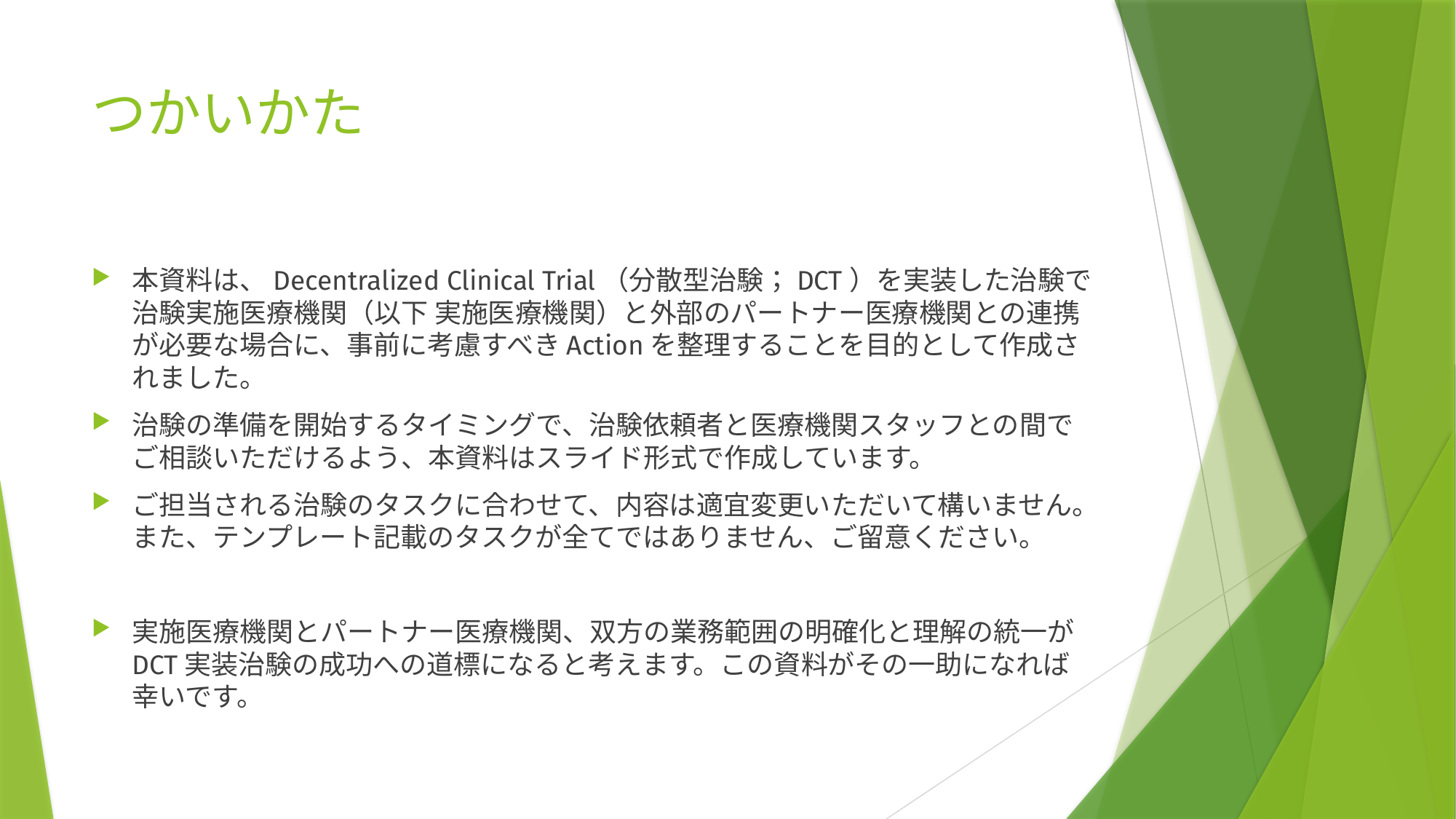

# つかいかた
本資料は、Decentralized Clinical Trial（分散型治験；DCT）を実装した治験で治験実施医療機関（以下 実施医療機関）と外部のパートナー医療機関との連携が必要な場合に、事前に考慮すべきActionを整理することを目的として作成されました。
治験の準備を開始するタイミングで、治験依頼者と医療機関スタッフとの間でご相談いただけるよう、本資料はスライド形式で作成しています。
ご担当される治験のタスクに合わせて、内容は適宜変更いただいて構いません。また、テンプレート記載のタスクが全てではありません、ご留意ください。

実施医療機関とパートナー医療機関、双方の業務範囲の明確化と理解の統一がDCT実装治験の成功への道標になると考えます。この資料がその一助になれば幸いです。